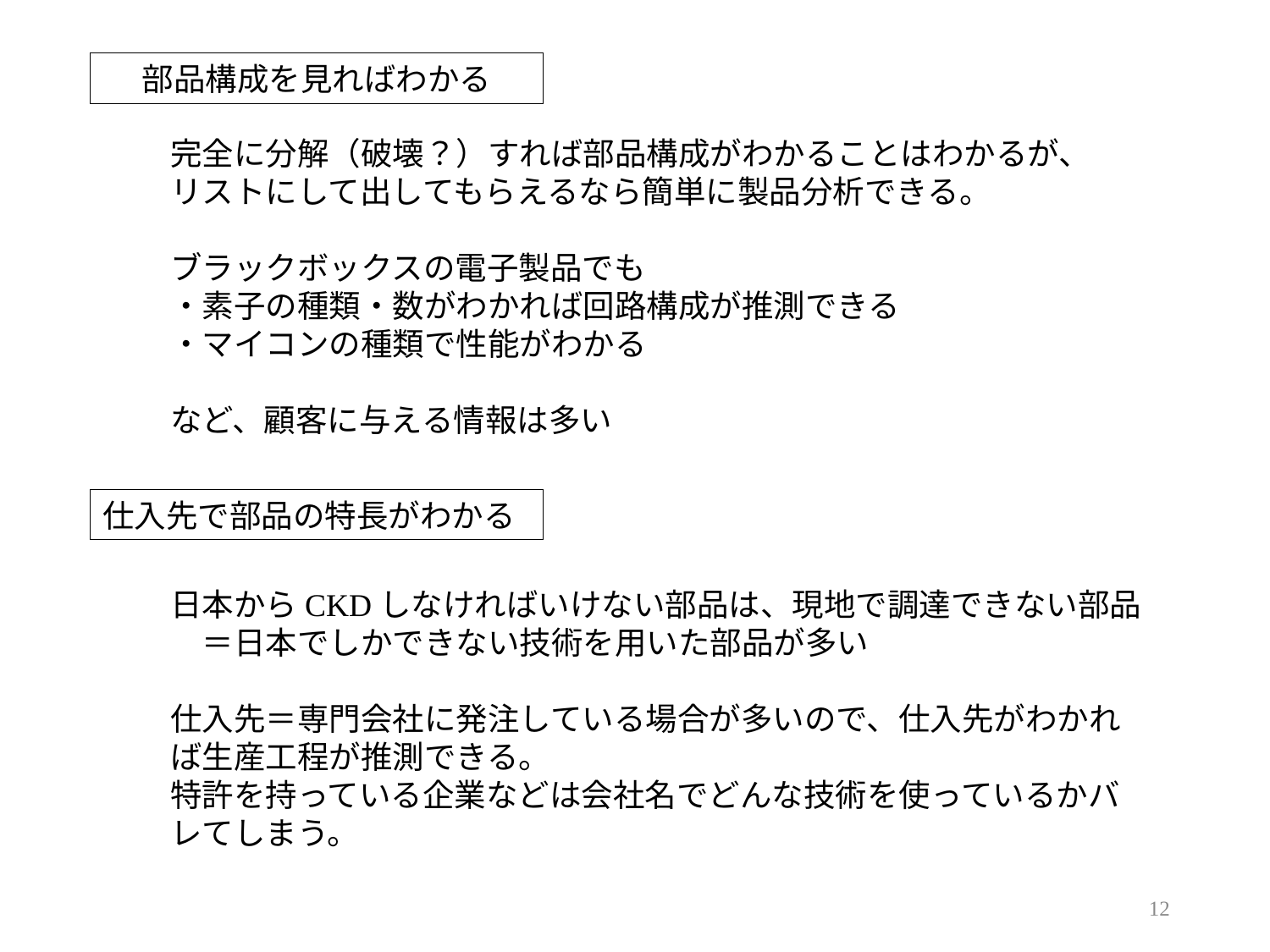

部品構成を見ればわかる
完全に分解（破壊？）すれば部品構成がわかることはわかるが、
リストにして出してもらえるなら簡単に製品分析できる。

ブラックボックスの電子製品でも
・素子の種類・数がわかれば回路構成が推測できる
・マイコンの種類で性能がわかる

など、顧客に与える情報は多い
仕入先で部品の特長がわかる
日本からCKDしなければいけない部品は、現地で調達できない部品
　＝日本でしかできない技術を用いた部品が多い

仕入先＝専門会社に発注している場合が多いので、仕入先がわかれば生産工程が推測できる。
特許を持っている企業などは会社名でどんな技術を使っているかバレてしまう。

12